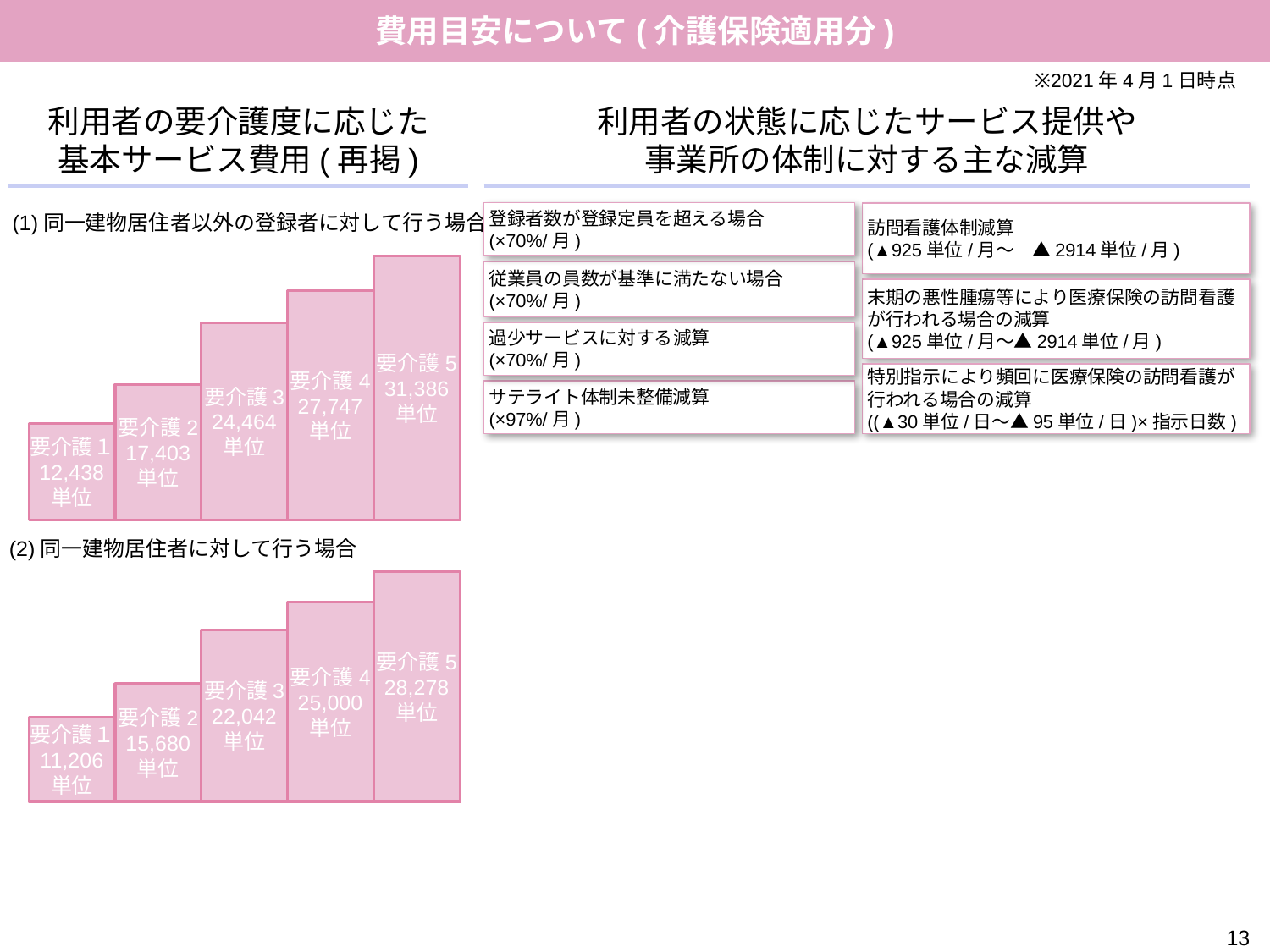

費用目安について(介護保険適用分)
推奨
※2021年4月1日時点
利用者の状態に応じたサービス提供や
事業所の体制に対する主な減算
利用者の要介護度に応じた
基本サービス費用(再掲)
介護報酬の内容を説明します
登録者数が登録定員を超える場合
(×70%/月)
(1)同一建物居住者以外の登録者に対して行う場合
訪問看護体制減算
(▲925単位/月～　▲2914単位/月)
要介護5
31,386
単位
従業員の員数が基準に満たない場合
(×70%/月)
末期の悪性腫瘍等により医療保険の訪問看護が行われる場合の減算
(▲925単位/月～▲2914単位/月)
2021年4月1日時点の情報となります。介護報酬が改定され次第、更新の必要があります。
要介護4
27,747
単位
過少サービスに対する減算
(×70%/月)
要介護3
24,464
単位
特別指示により頻回に医療保険の訪問看護が行われる場合の減算
((▲30単位/日～▲95単位/日)×指示日数)
サテライト体制未整備減算
(×97%/月)
要介護2
17,403
単位
要介護１
12,438
単位
(2)同一建物居住者に対して行う場合
要介護5
28,278
単位
要介護4
25,000
単位
要介護3
22,042
単位
要介護2
15,680
単位
要介護１
11,206
単位
13